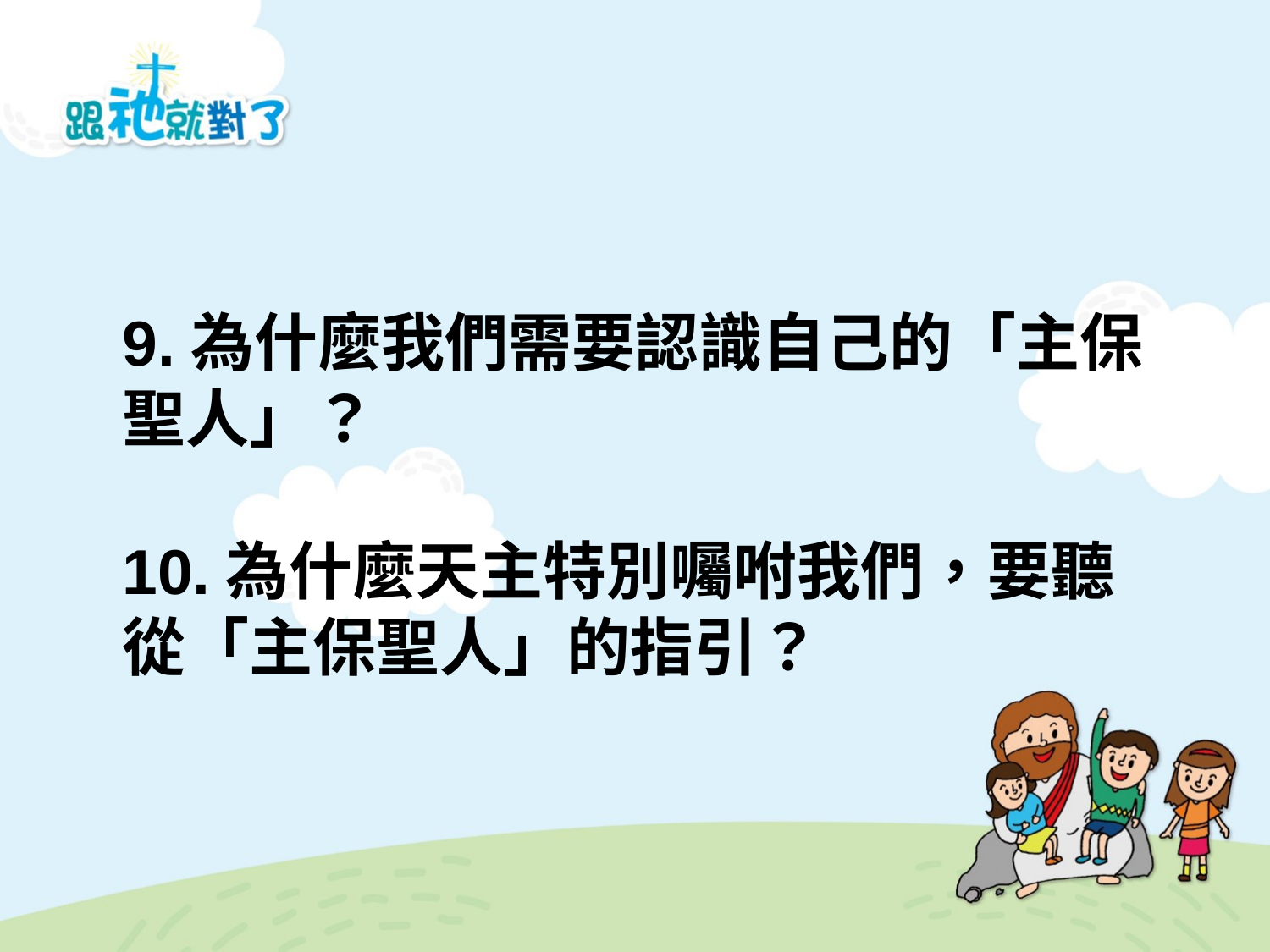

9.為什麼我們需要認識自己的「主保聖人」？

10.為什麼天主特別囑咐我們，要聽從「主保聖人」的指引？